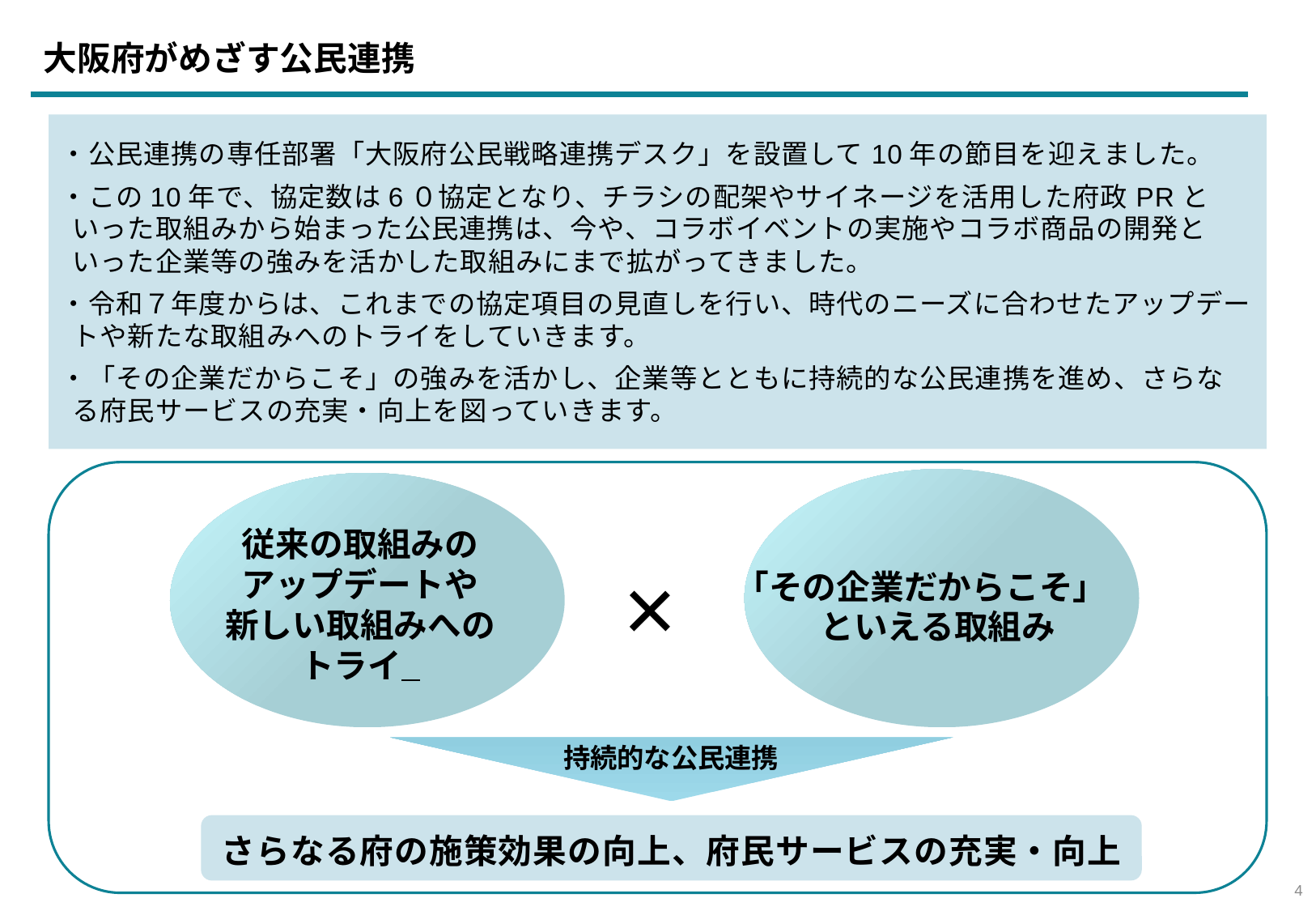

大阪府がめざす公民連携
・公民連携の専任部署「大阪府公民戦略連携デスク」を設置して10年の節目を迎えました。
・この10年で、協定数は6０協定となり、チラシの配架やサイネージを活用した府政PRといった取組みから始まった公民連携は、今や、コラボイベントの実施やコラボ商品の開発といった企業等の強みを活かした取組みにまで拡がってきました。
・令和７年度からは、これまでの協定項目の見直しを行い、時代のニーズに合わせたアップデートや新たな取組みへのトライをしていきます。
・「その企業だからこそ」の強みを活かし、企業等とともに持続的な公民連携を進め、さらなる府民サービスの充実・向上を図っていきます。
プロジェクト分析スライド 3

従来の取組みの
アップデートや
新しい取組みへの
トライ
×
「その企業だからこそ」
といえる取組み
持続的な公民連携

さらなる府の施策効果の向上、府民サービスの充実・向上
4